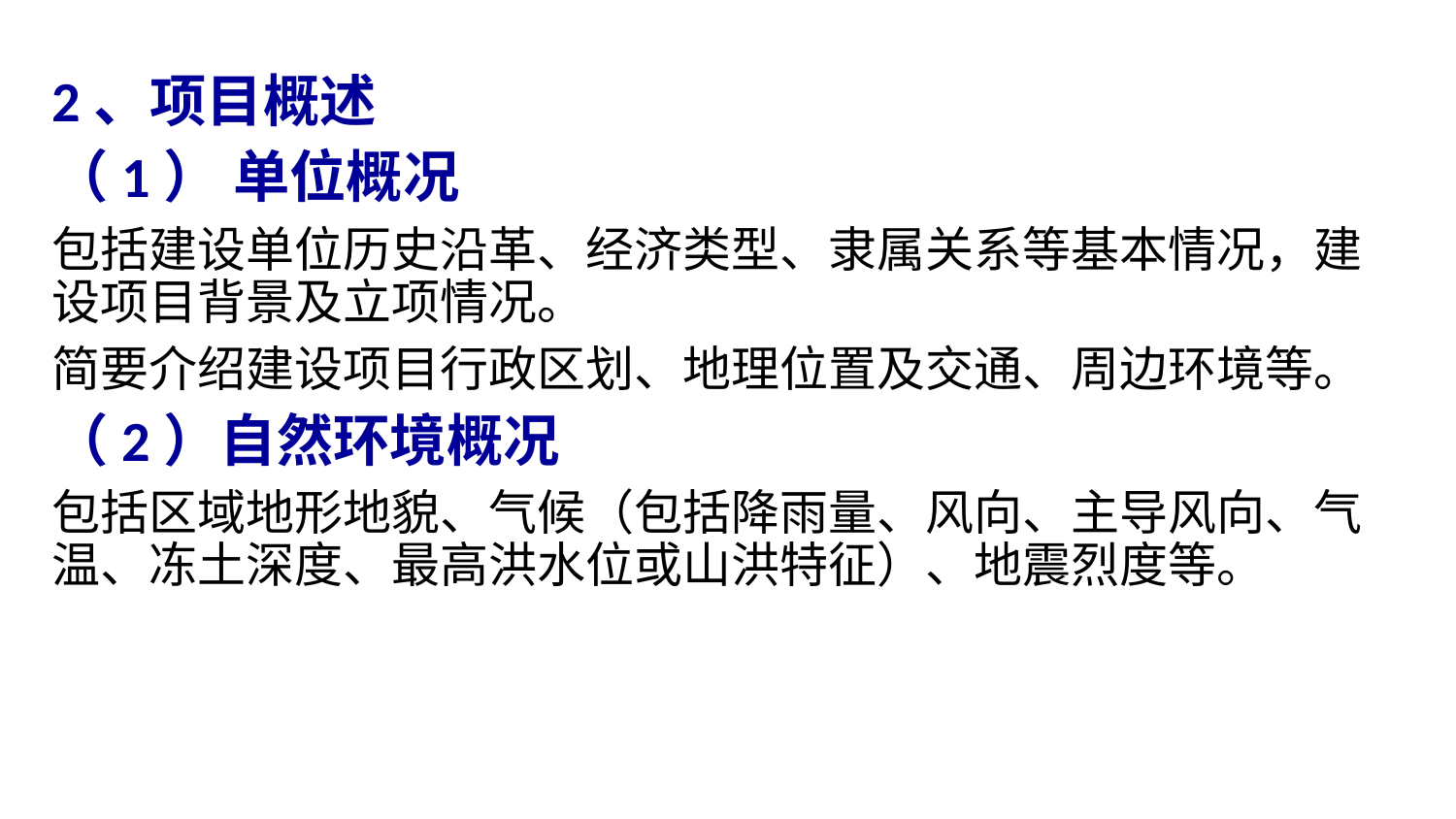

2、项目概述
（1） 单位概况
包括建设单位历史沿革、经济类型、隶属关系等基本情况，建设项目背景及立项情况。
简要介绍建设项目行政区划、地理位置及交通、周边环境等。
（2）自然环境概况
包括区域地形地貌、气候（包括降雨量、风向、主导风向、气温、冻土深度、最高洪水位或山洪特征）、地震烈度等。